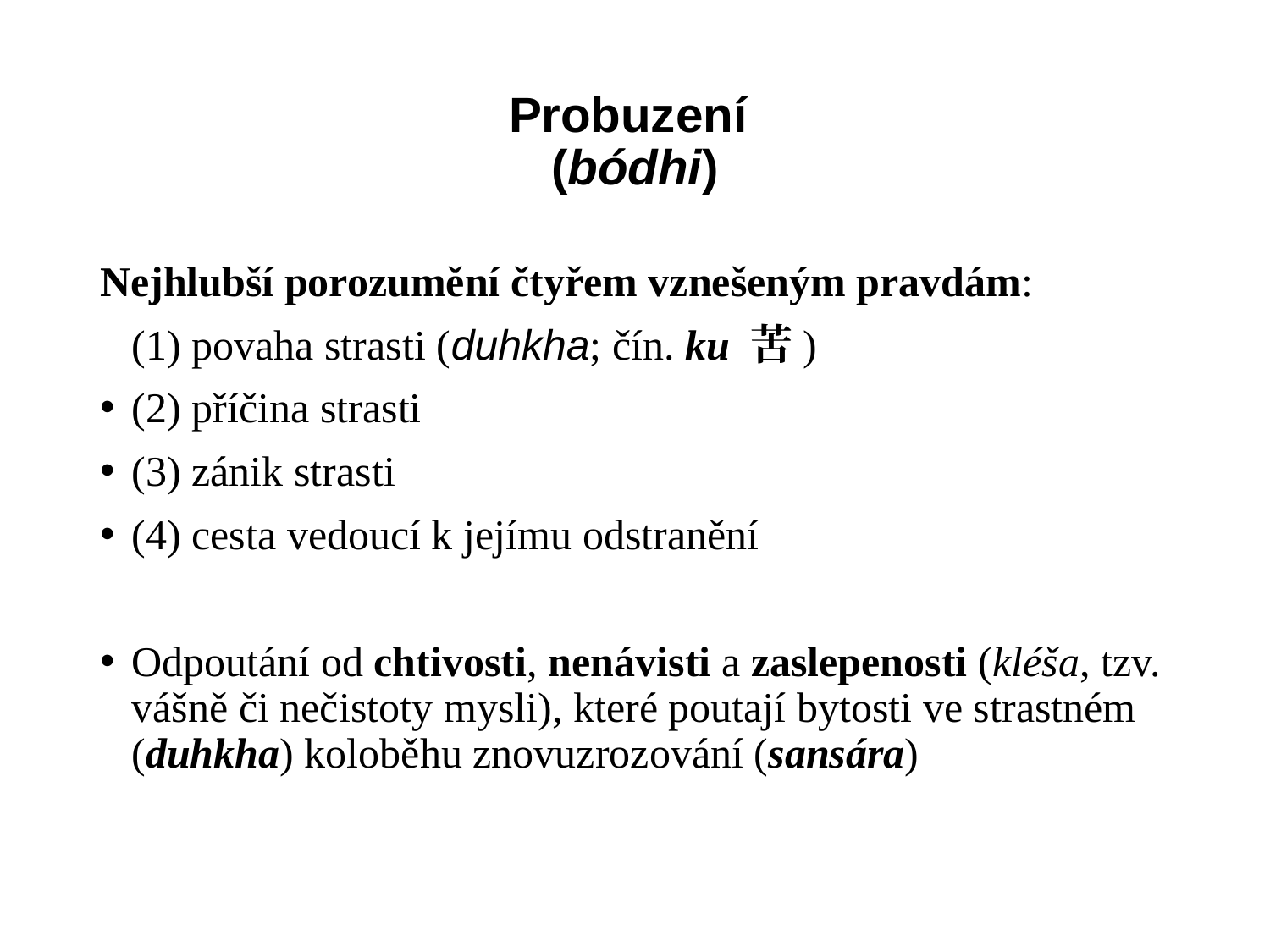

# Probuzení (bódhi)
Nejhlubší porozumění čtyřem vznešeným pravdám:
   (1) povaha strasti (duhkha; čín. ku 苦)
(2) příčina strasti
(3) zánik strasti
(4) cesta vedoucí k jejímu odstranění

Odpoutání od chtivosti, nenávisti a zaslepenosti (kléša, tzv. vášně či nečistoty mysli), které poutají bytosti ve strastném (duhkha) koloběhu znovuzrozování (sansára)